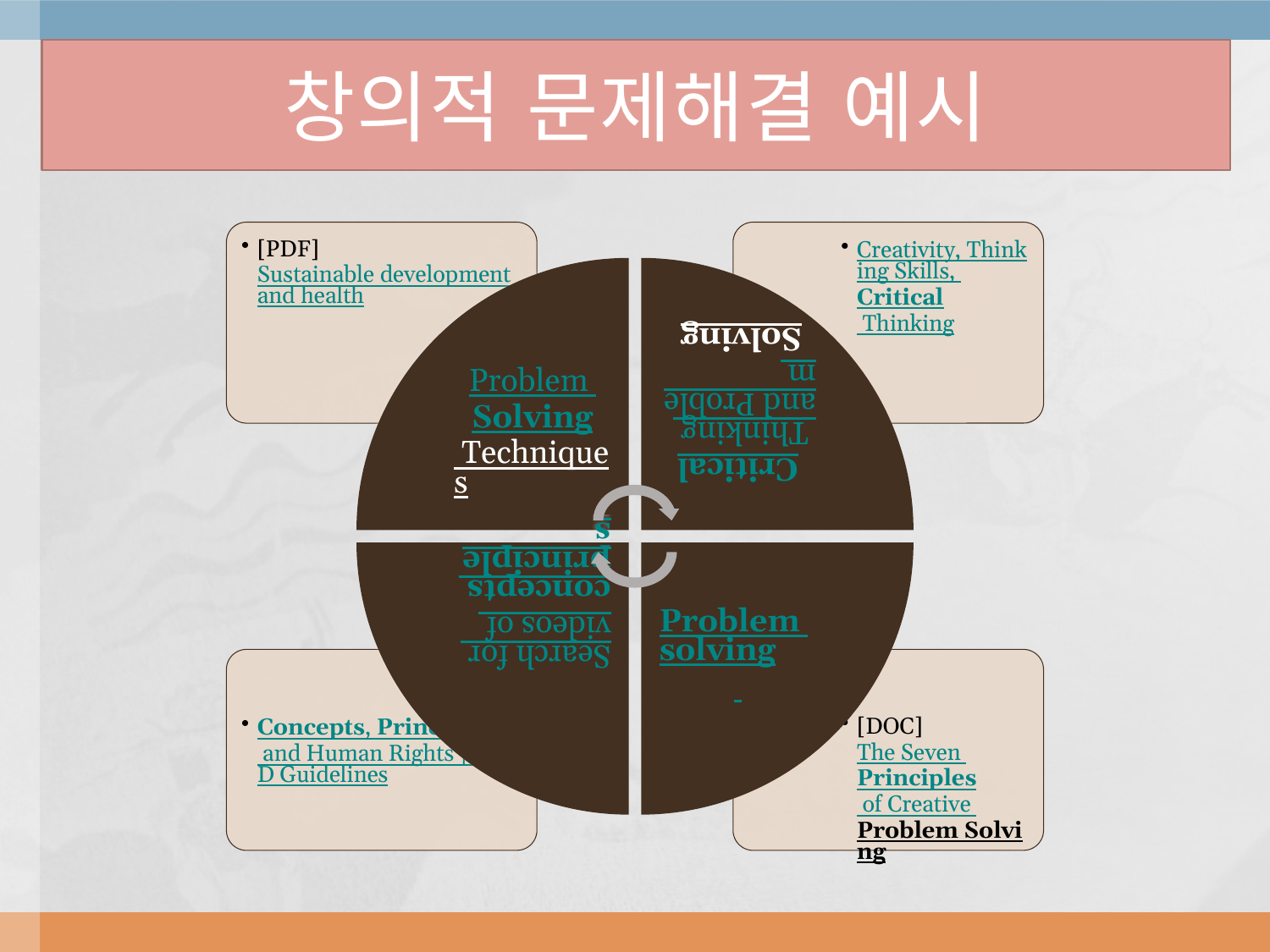

# 창의적 문제해결 예시
[DOC] The Seven Principles of Creative Problem Solving
Concepts, Principles and Human Rights | OECD Guidelines
Creativity, Thinking Skills, Critical Thinking
[PDF] Sustainable development and health
Problem Solving Techniques
Critical Thinking and Problem Solving
Problem solving
Search for videos of concepts principles